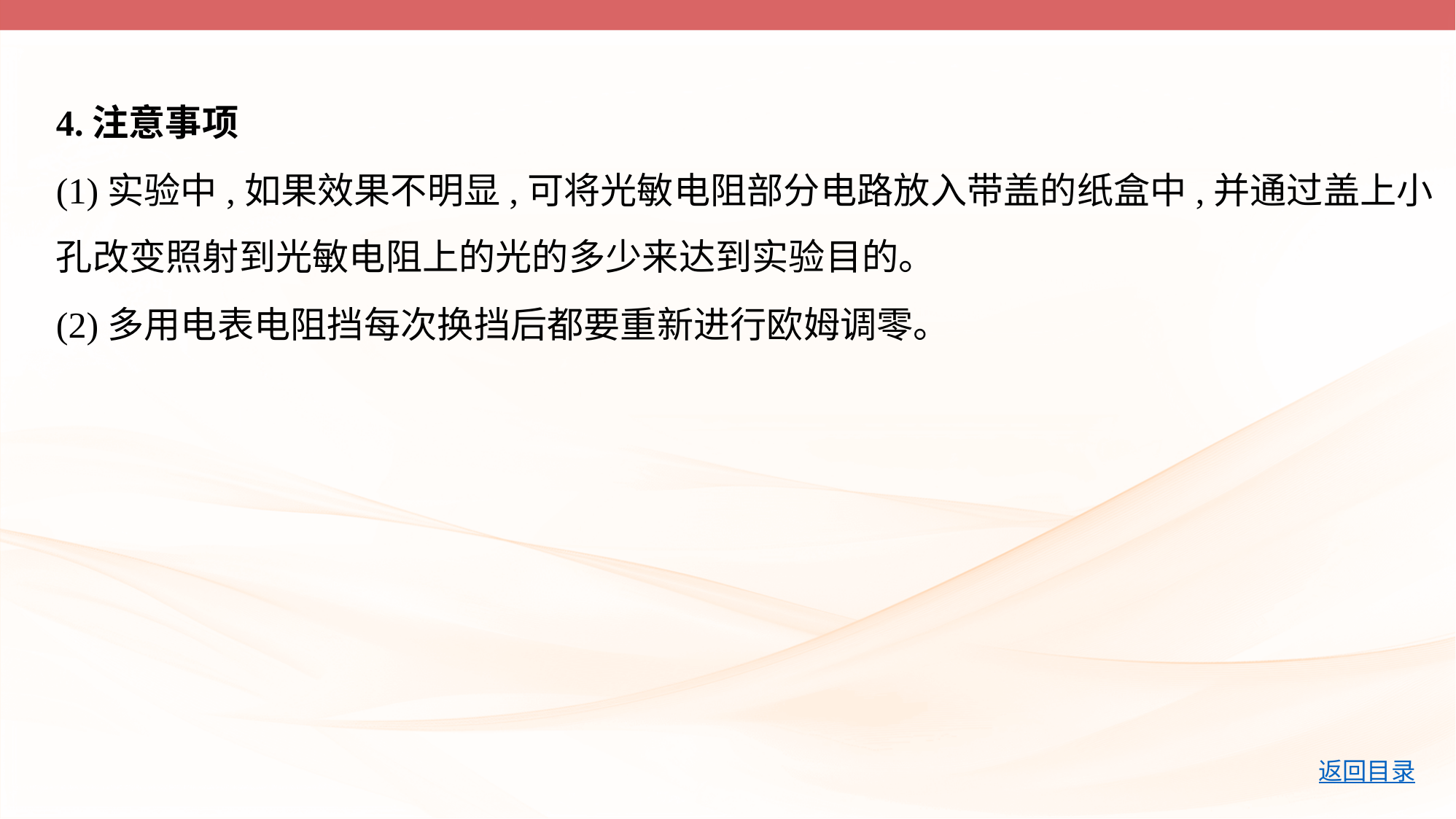

4.注意事项
(1)实验中,如果效果不明显,可将光敏电阻部分电路放入带盖的纸盒中,并通过盖上小
孔改变照射到光敏电阻上的光的多少来达到实验目的。
(2)多用电表电阻挡每次换挡后都要重新进行欧姆调零。